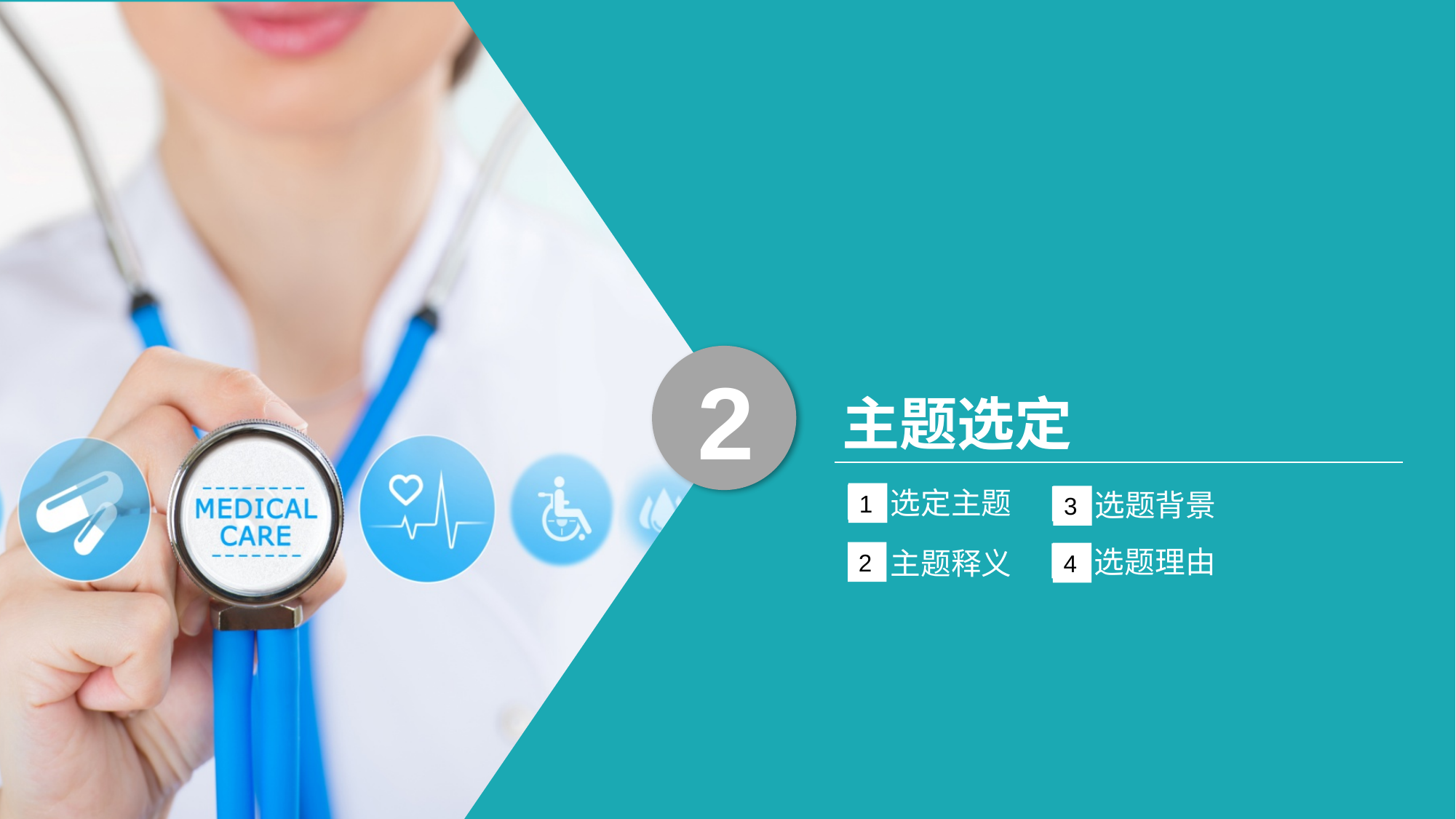

2
主题选定
选定主题
1

选题背景
3

选题理由
4

主题释义
2